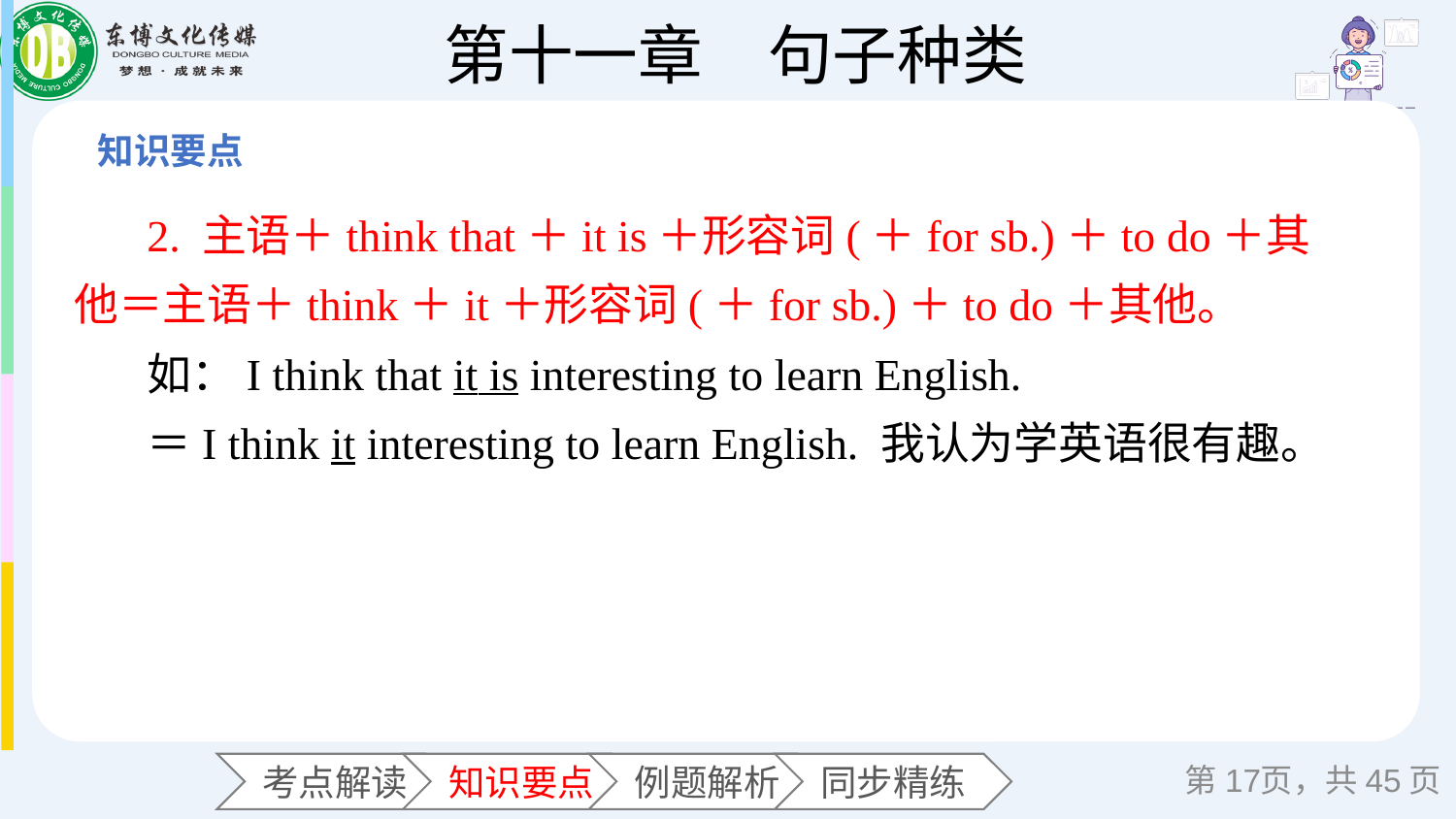

2. 主语＋think that＋it is＋形容词(＋for sb.)＋to do＋其他＝主语＋think＋it＋形容词(＋for sb.)＋to do＋其他。
如：I think that it is interesting to learn English.
＝I think it interesting to learn English. 我认为学英语很有趣。
第17页，共45页